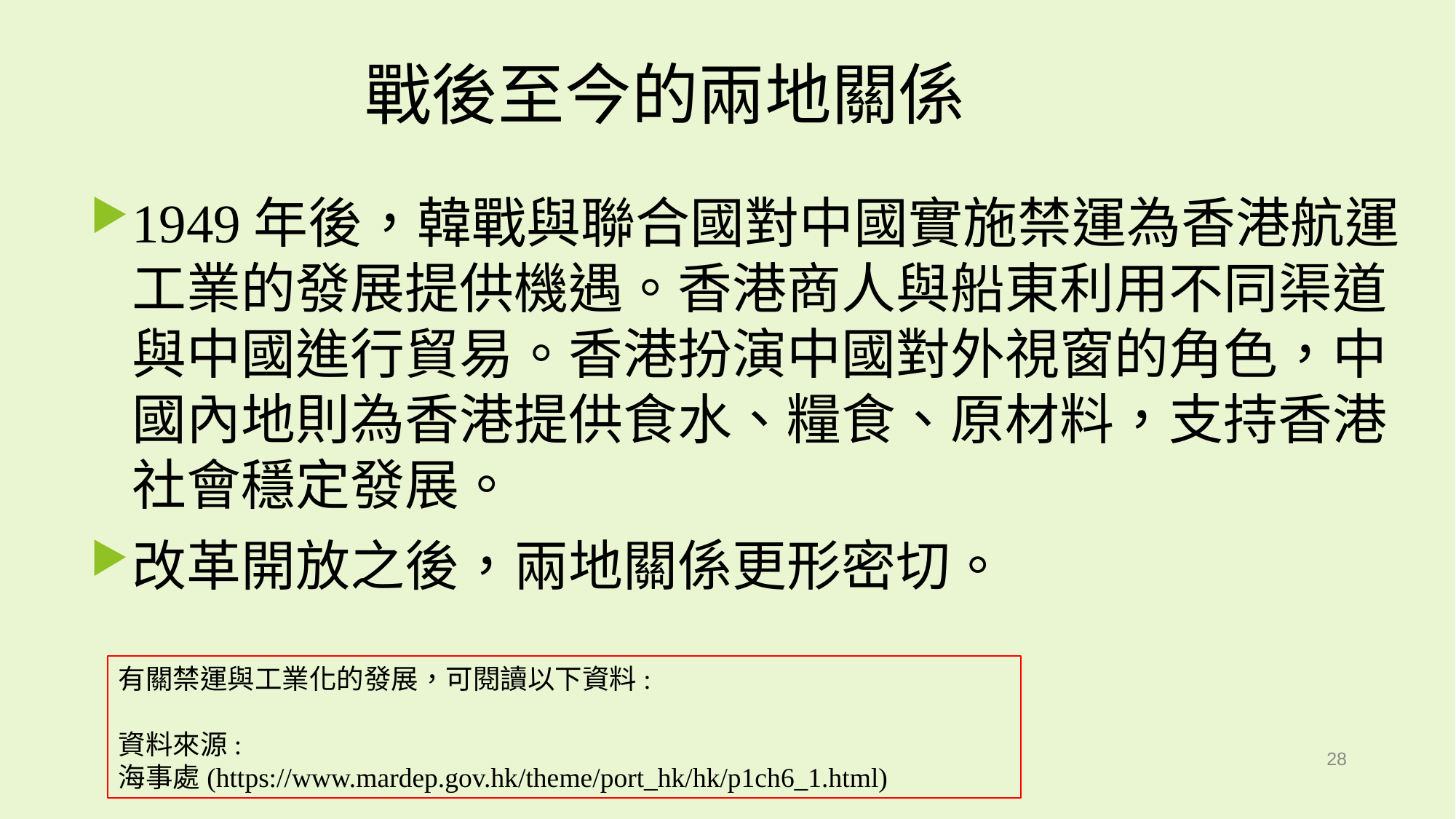

# 戰後至今的兩地關係
1949年後，韓戰與聯合國對中國實施禁運為香港航運工業的發展提供機遇。香港商人與船東利用不同渠道與中國進行貿易。香港扮演中國對外視窗的角色，中國內地則為香港提供食水、糧食、原材料，支持香港社會穩定發展。
改革開放之後，兩地關係更形密切。

有關禁運與工業化的發展，可閱讀以下資料:

資料來源: 海事處(https://www.mardep.gov.hk/theme/port_hk/hk/p1ch6_1.html)
28